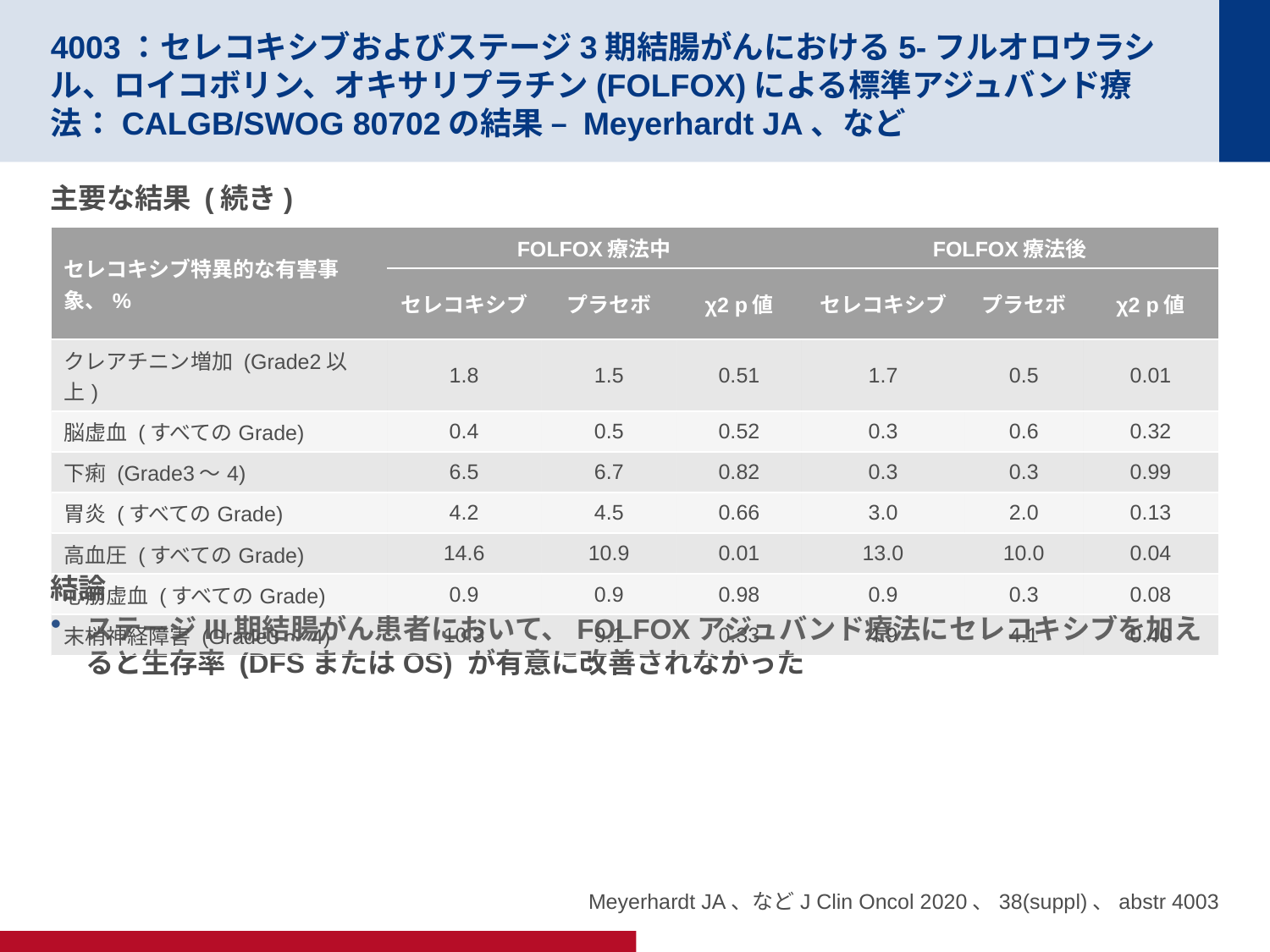

# 4003：セレコキシブおよびステージ3期結腸がんにおける5-フルオロウラシル、ロイコボリン、オキサリプラチン(FOLFOX)による標準アジュバンド療法：CALGB/SWOG 80702の結果 – Meyerhardt JA、など
主要な結果 (続き)
結論
ステージIII期結腸がん患者において、FOLFOXアジュバンド療法にセレコキシブを加えると生存率 (DFSまたはOS) が有意に改善されなかった
| セレコキシブ特異的な有害事象、% | FOLFOX療法中 |  |  | FOLFOX療法後 |  |  |
| --- | --- | --- | --- | --- | --- | --- |
|  | セレコキシブ | プラセボ | χ2 p値 | セレコキシブ | プラセボ | χ2 p値 |
| クレアチニン増加 (Grade2以上) | 1.8 | 1.5 | 0.51 | 1.7 | 0.5 | 0.01 |
| 脳虚血 (すべてのGrade) | 0.4 | 0.5 | 0.52 | 0.3 | 0.6 | 0.32 |
| 下痢 (Grade3～4) | 6.5 | 6.7 | 0.82 | 0.3 | 0.3 | 0.99 |
| 胃炎 (すべてのGrade) | 4.2 | 4.5 | 0.66 | 3.0 | 2.0 | 0.13 |
| 高血圧 (すべてのGrade) | 14.6 | 10.9 | 0.01 | 13.0 | 10.0 | 0.04 |
| 心筋虚血 (すべてのGrade) | 0.9 | 0.9 | 0.98 | 0.9 | 0.3 | 0.08 |
| 末梢神経障害 (Grade3～4) | 10.3 | 9.1 | 0.33 | 4.9 | 4.1 | 0.40 |
Meyerhardt JA、などJ Clin Oncol 2020、38(suppl)、abstr 4003